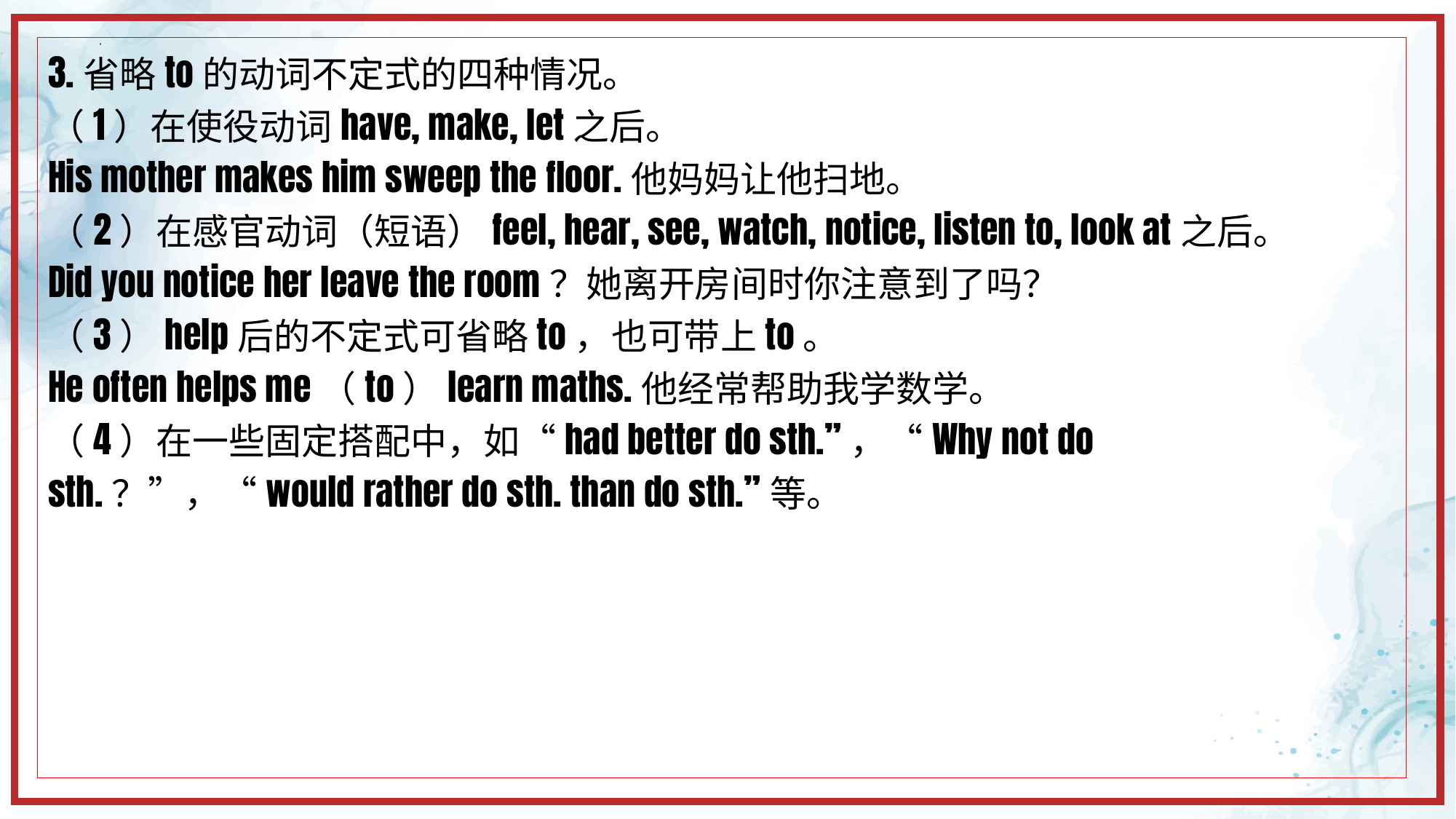

3.省略to的动词不定式的四种情况。
（1）在使役动词have, make, let之后。
His mother makes him sweep the floor.他妈妈让他扫地。
（2）在感官动词（短语）feel, hear, see, watch, notice, listen to, look at之后。
Did you notice her leave the room？她离开房间时你注意到了吗？
（3）help后的不定式可省略to，也可带上to。
He often helps me（to）learn maths.他经常帮助我学数学。
（4）在一些固定搭配中，如“had better do sth.”，“Why not do sth.？”，“would rather do sth. than do sth.”等。